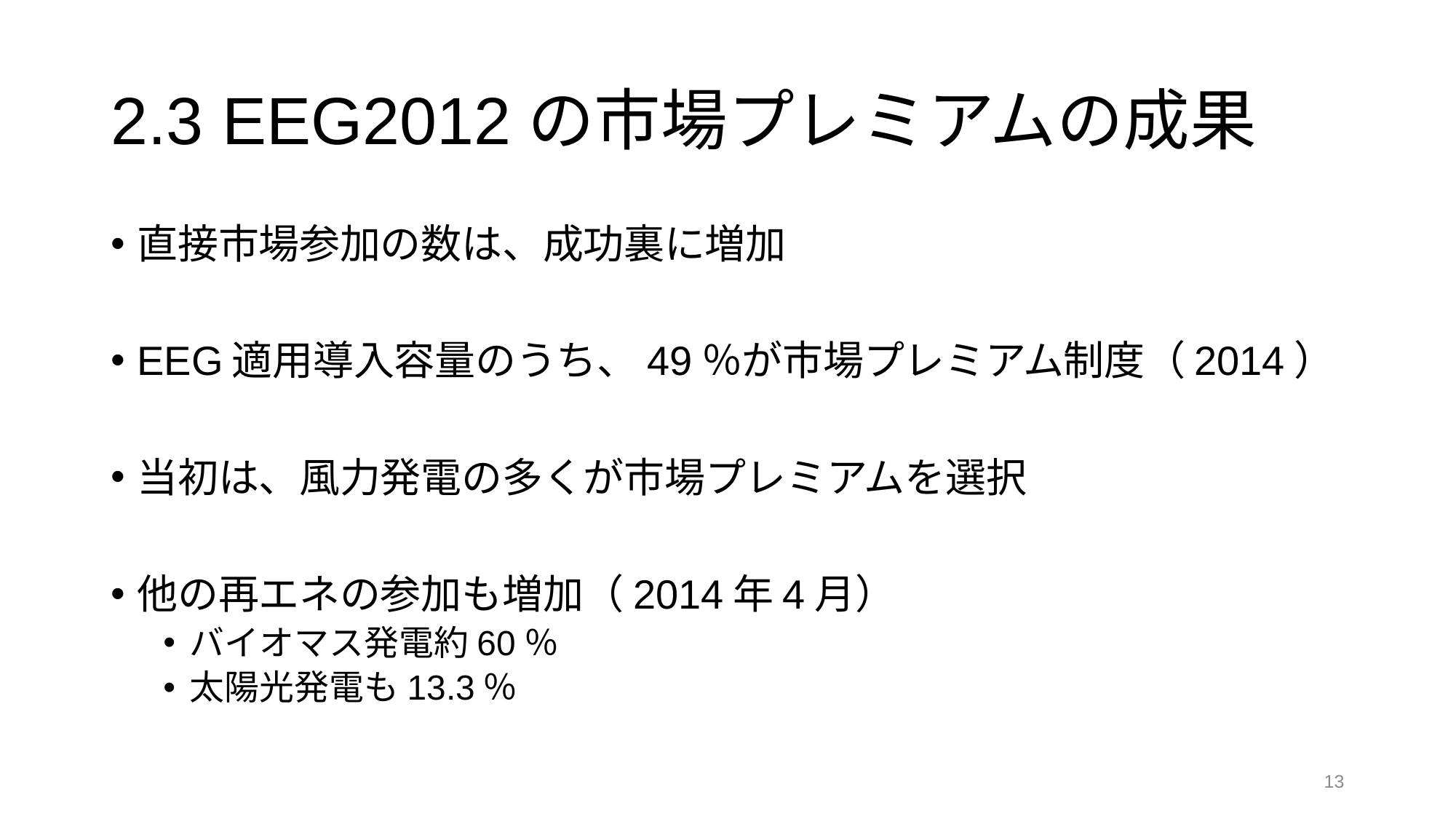

# 2.3 EEG2012の市場プレミアムの成果
直接市場参加の数は、成功裏に増加

EEG適用導入容量のうち、49％が市場プレミアム制度（2014）

当初は、風力発電の多くが市場プレミアムを選択

他の再エネの参加も増加（2014年4月）
バイオマス発電約60％
太陽光発電も13.3％
13